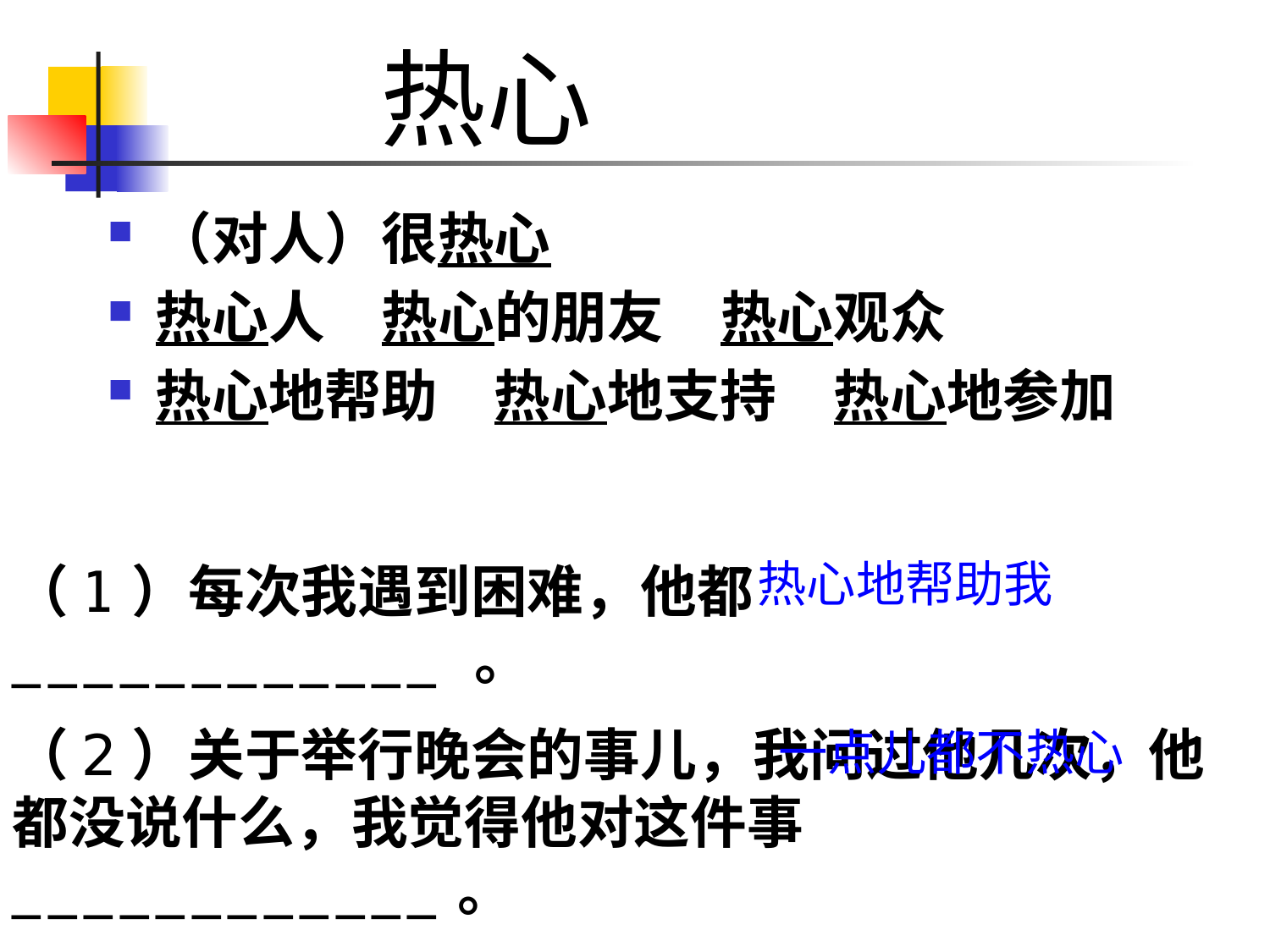

# 热心
（对人）很热心
热心人　热心的朋友　热心观众
热心地帮助　热心地支持　热心地参加
热心地帮助我
（1）每次我遇到困难，他都____________ 。
（2）关于举行晚会的事儿，我问过他几次，他都没说什么，我觉得他对这件事____________。
一点儿都不热心